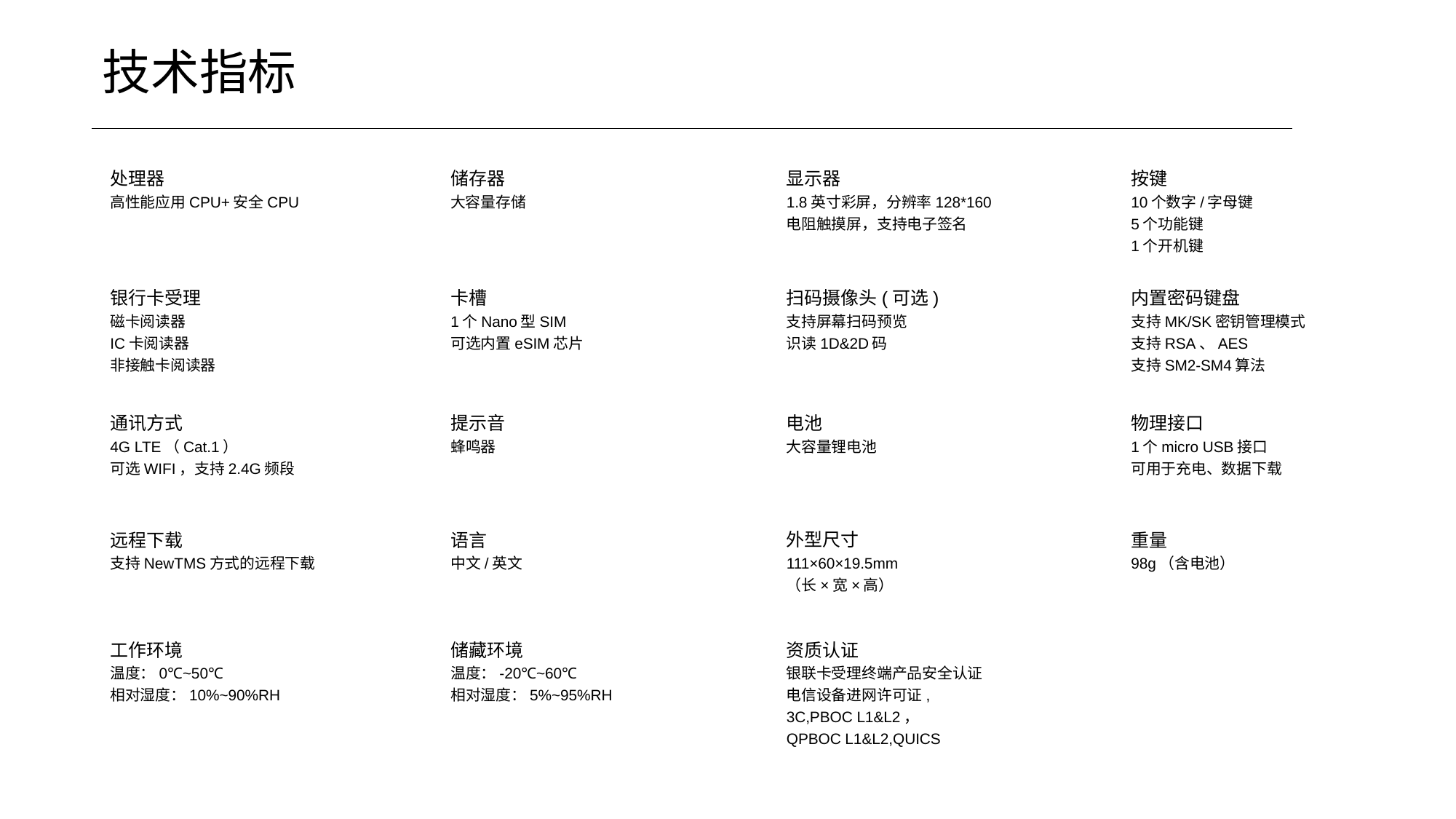

技术指标
处理器
⾼性能应⽤CPU+安全CPU
储存器
⼤容量存储
显⽰器
1.8英⼨彩屏，分辨率128*160
电阻触摸屏，⽀持电⼦签名
按键
10个数字/字⺟键
5个功能键
1个开机键
银行卡受理
磁卡阅读器
IC卡阅读器
⾮接触卡阅读器
卡槽
1个Nano型SIM
可选内置eSIM芯⽚
扫码摄像头(可选)
支持屏幕扫码预览
识读1D&2D码
内置密码键盘
⽀持MK/SK密钥管理模式
⽀持RSA、AES
⽀持SM2-SM4算法
通讯⽅式
4G LTE（Cat.1）
可选WIFI，⽀持2.4G频段
提⽰⾳
蜂鸣器
电池
⼤容量锂电池
物理接⼝
1个micro USB接口
可⽤于充电、数据下载
远程下载
⽀持NewTMS⽅式的远程下载
语⾔
中⽂/英⽂
外型尺寸
111×60×19.5mm
（⻓×宽×⾼）
重量
98g（含电池）
⼯作环境
温度：0℃~50℃
相对湿度：10%~90%RH
储藏环境
温度：-20℃~60℃
相对湿度：5%~95%RH
资质认证
银联卡受理终端产品安全认证
电信设备进⽹许可证,
3C,PBOC L1&L2，
QPBOC L1&L2,QUICS